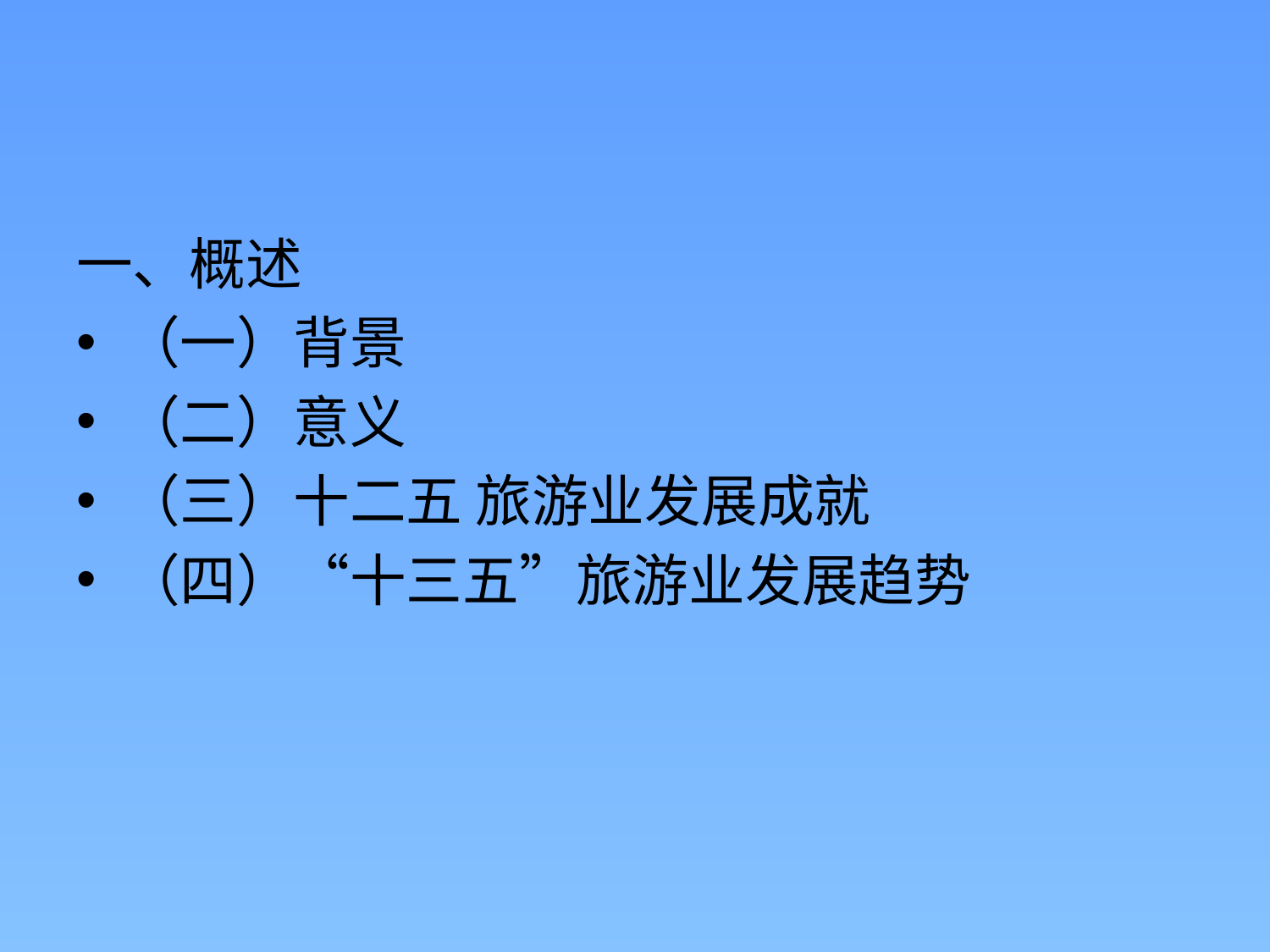

#
一、概述
（一）背景
（二）意义
（三）十二五 旅游业发展成就
（四）“十三五”旅游业发展趋势